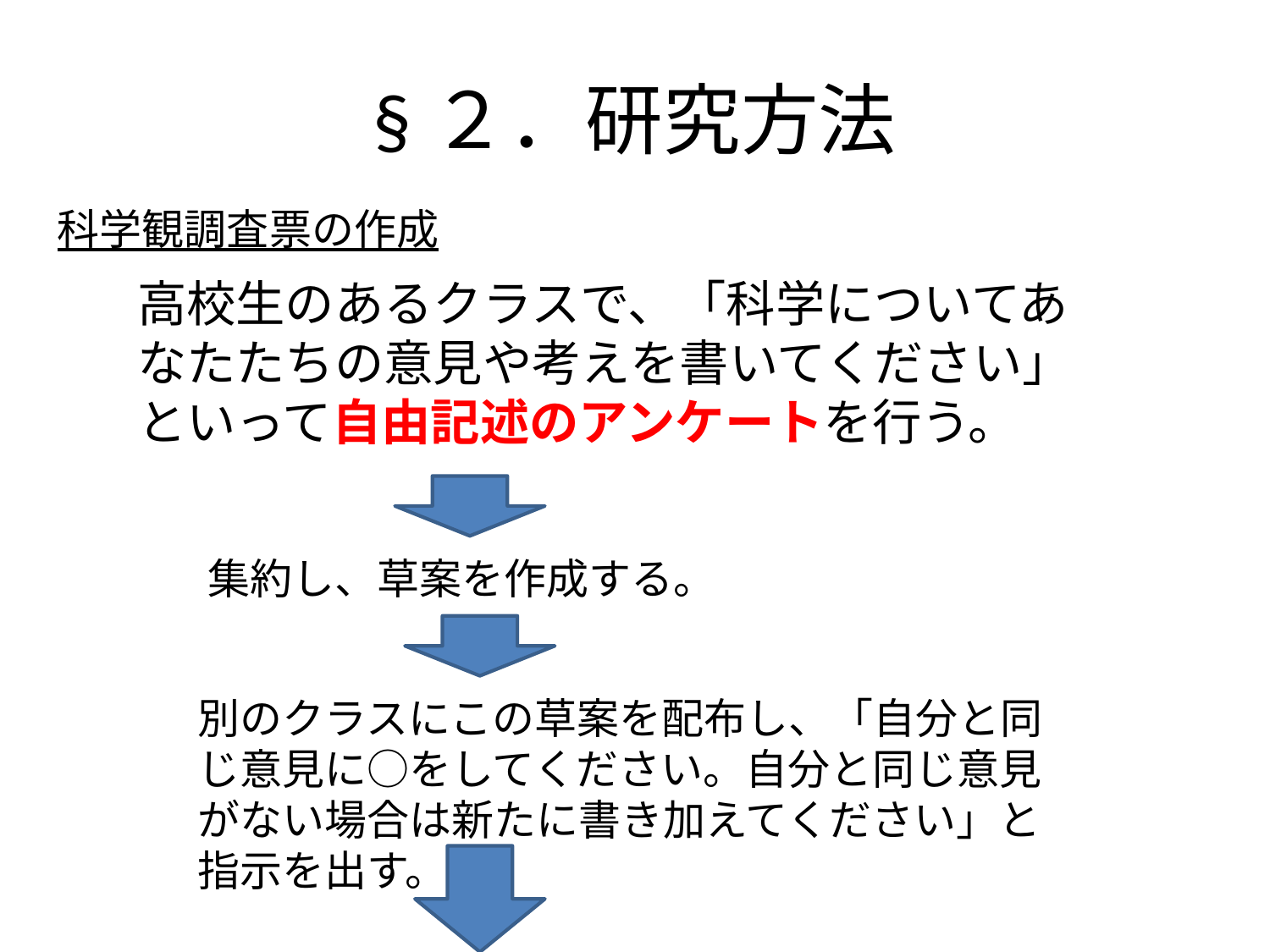

# §２．研究方法
科学観調査票の作成
高校生のあるクラスで、「科学についてあなたたちの意見や考えを書いてください」といって自由記述のアンケートを行う。

集約し、草案を作成する。

別のクラスにこの草案を配布し、「自分と同じ意見に○をしてください。自分と同じ意見がない場合は新たに書き加えてください」と指示を出す。